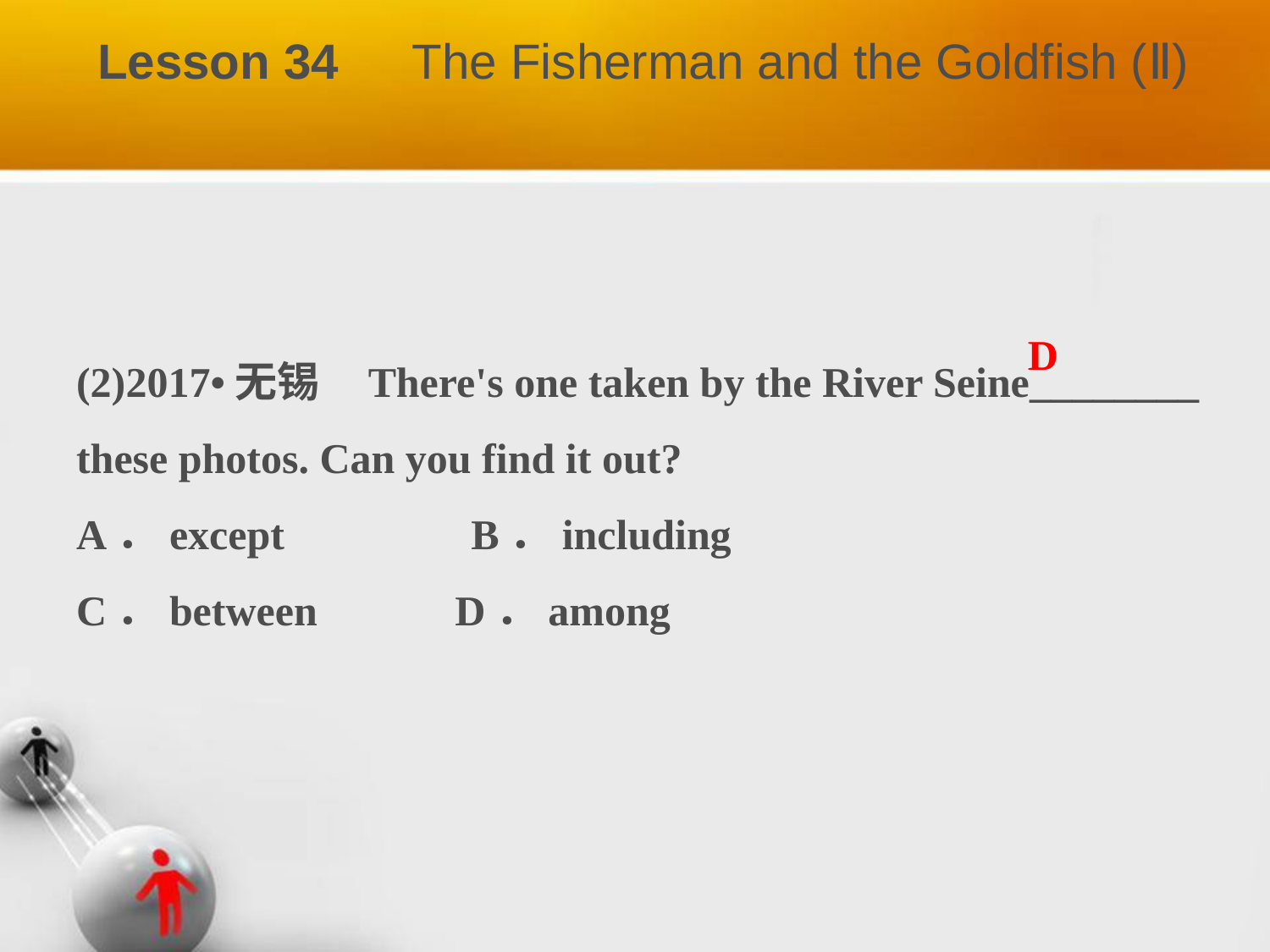

Lesson 34　The Fisherman and the Goldfish (Ⅱ)
D
(2)2017•无锡    There's one taken by the River Seine________ these photos. Can you find it out?
A．except　             B．including
C．between             D．among